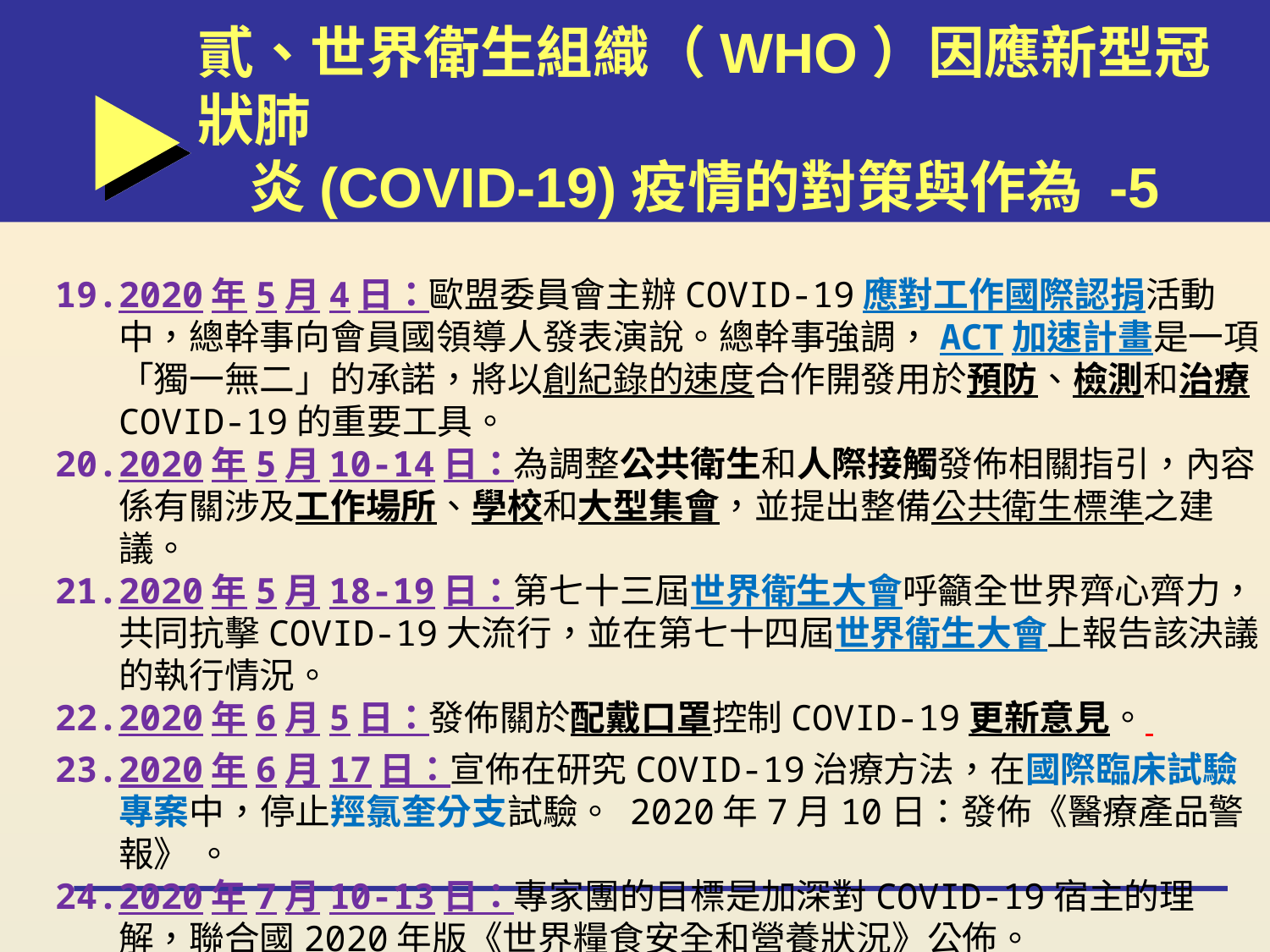

貳、世界衛生組織（WHO）因應新型冠狀肺
    炎(COVID-19)疫情的對策與作為 -5
2020年5月4日：歐盟委員會主辦COVID-19應對工作國際認捐活動中，總幹事向會員國領導人發表演說。總幹事強調，ACT加速計畫是一項「獨一無二」的承諾，將以創紀錄的速度合作開發用於預防、檢測和治療COVID-19的重要工具。
2020年5月10-14日：為調整公共衛生和人際接觸發佈相關指引，內容係有關涉及工作場所、學校和大型集會，並提出整備公共衛生標準之建議。
2020年5月18-19日：第七十三屆世界衛生大會呼籲全世界齊心齊力，共同抗擊COVID-19大流行，並在第七十四屆世界衛生大會上報告該決議的執行情況。
2020年6月5日：發佈關於配戴口罩控制COVID-19更新意見。
2020年6月17日：宣佈在研究COVID-19治療方法，在國際臨床試驗專案中，停止羥氯奎分支試驗。 2020年7月10日：發佈《醫療產品警報》 。
2020年7月10-13日：專家團的目標是加深對COVID-19宿主的理解，聯合國2020年版《世界糧食安全和營養狀況》公佈。